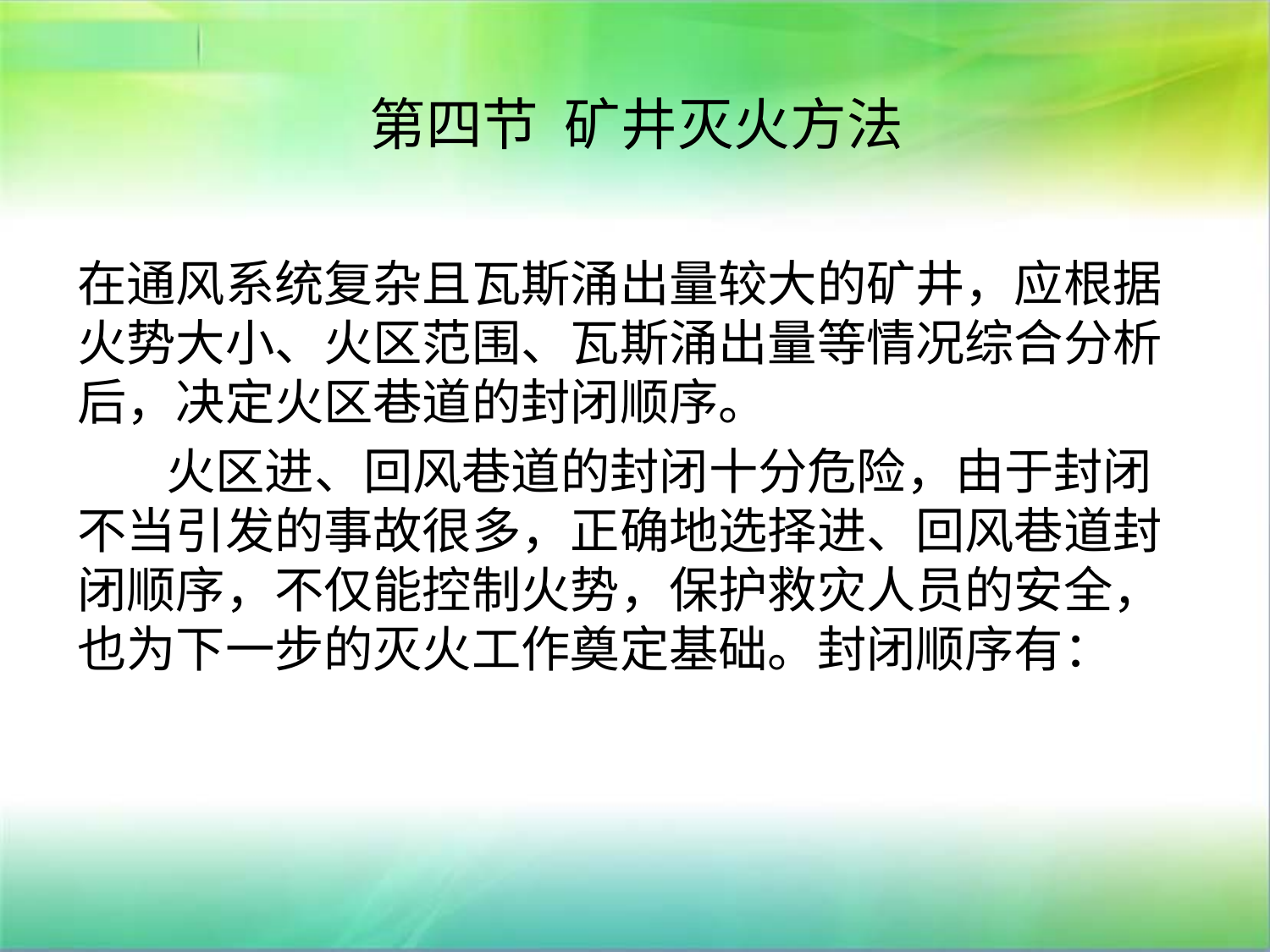

# 第四节  矿井灭火方法
在通风系统复杂且瓦斯涌出量较大的矿井，应根据火势大小、火区范围、瓦斯涌出量等情况综合分析后，决定火区巷道的封闭顺序。
       火区进、回风巷道的封闭十分危险，由于封闭不当引发的事故很多，正确地选择进、回风巷道封闭顺序，不仅能控制火势，保护救灾人员的安全，也为下一步的灭火工作奠定基础。封闭顺序有：